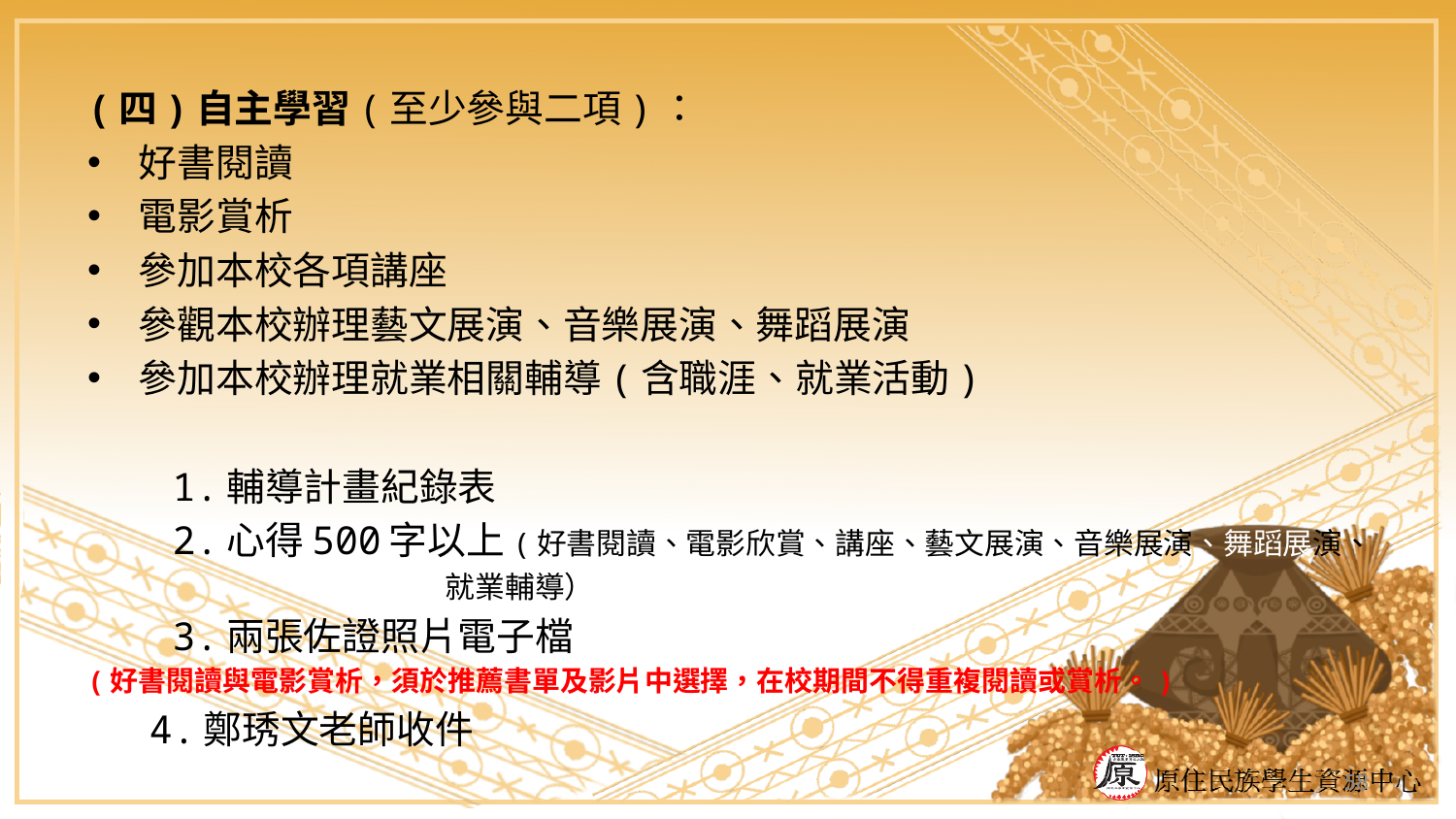

(四)自主學習(至少參與二項)：
好書閱讀
電影賞析
參加本校各項講座
參觀本校辦理藝文展演、音樂展演、舞蹈展演
參加本校辦理就業相關輔導(含職涯、就業活動)

　　1.輔導計畫紀錄表
　　2.心得500字以上(好書閱讀、電影欣賞、講座、藝文展演、音樂展演、舞蹈展演、
　　　　　　　　　　　　就業輔導）
　　3.兩張佐證照片電子檔
(好書閱讀與電影賞析，須於推薦書單及影片中選擇，在校期間不得重複閱讀或賞析。)
　　4.鄭琇文老師收件

58